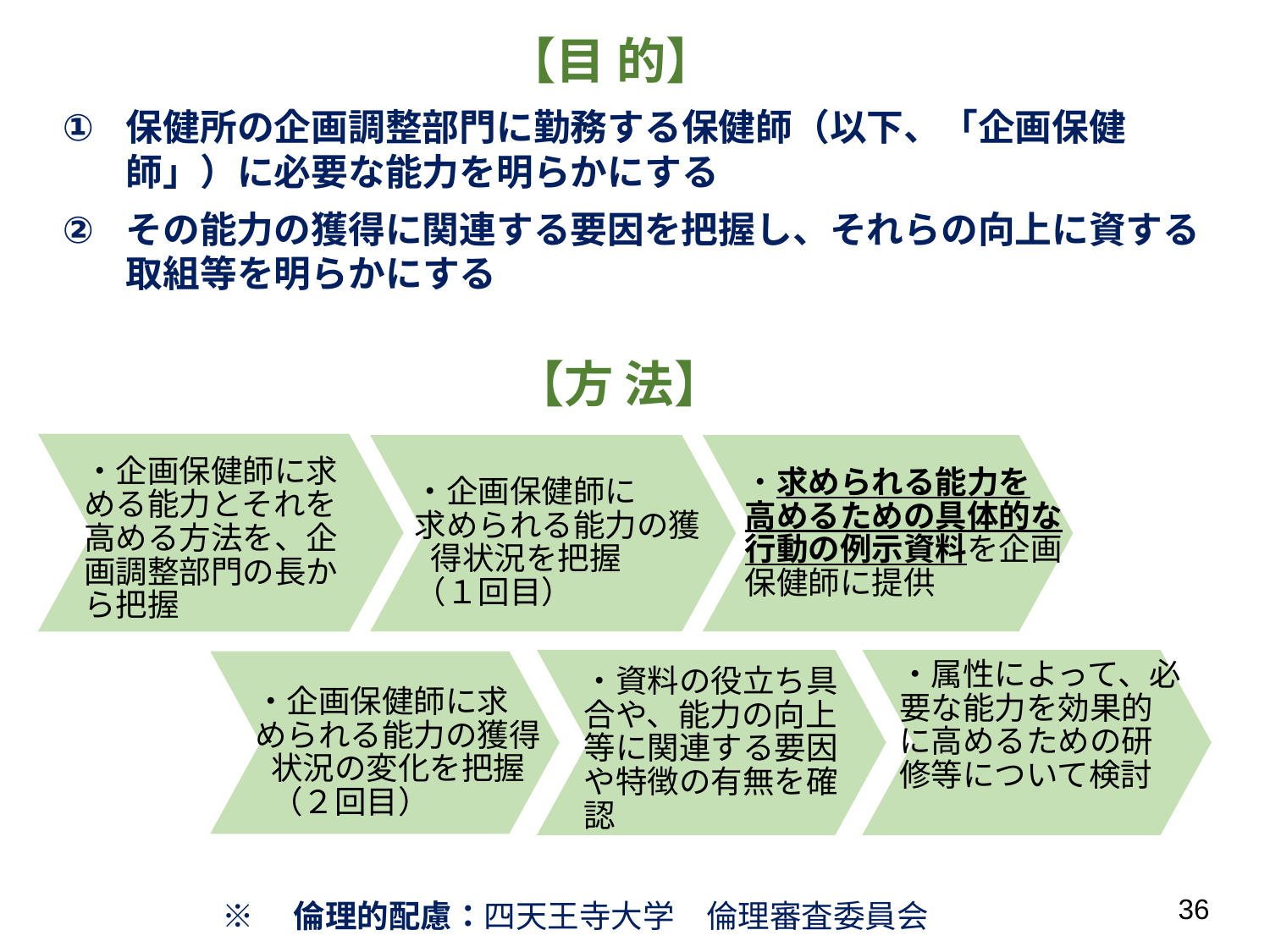

# 【目 的】
保健所の企画調整部門に勤務する保健師（以下、「企画保健師」）に必要な能力を明らかにする
その能力の獲得に関連する要因を把握し、それらの向上に資する取組等を明らかにする
【方 法】

・企画保健師に求める能力とそれを高める方法を、企画調整部門の長から把握

・企画保健師に
求められる能力の獲得状況を把握
（１回目）

・求められる能力を
高めるための具体的な行動の例示資料を企画保健師に提供

・資料の役立ち具合や、能力の向上等に関連する要因や特徴の有無を確認

・属性によって、必要な能力を効果的に高めるための研修等について検討

・企画保健師に求
められる能力の獲得状況の変化を把握（２回目）

36
※　倫理的配慮：四天王寺大学　倫理審査委員会